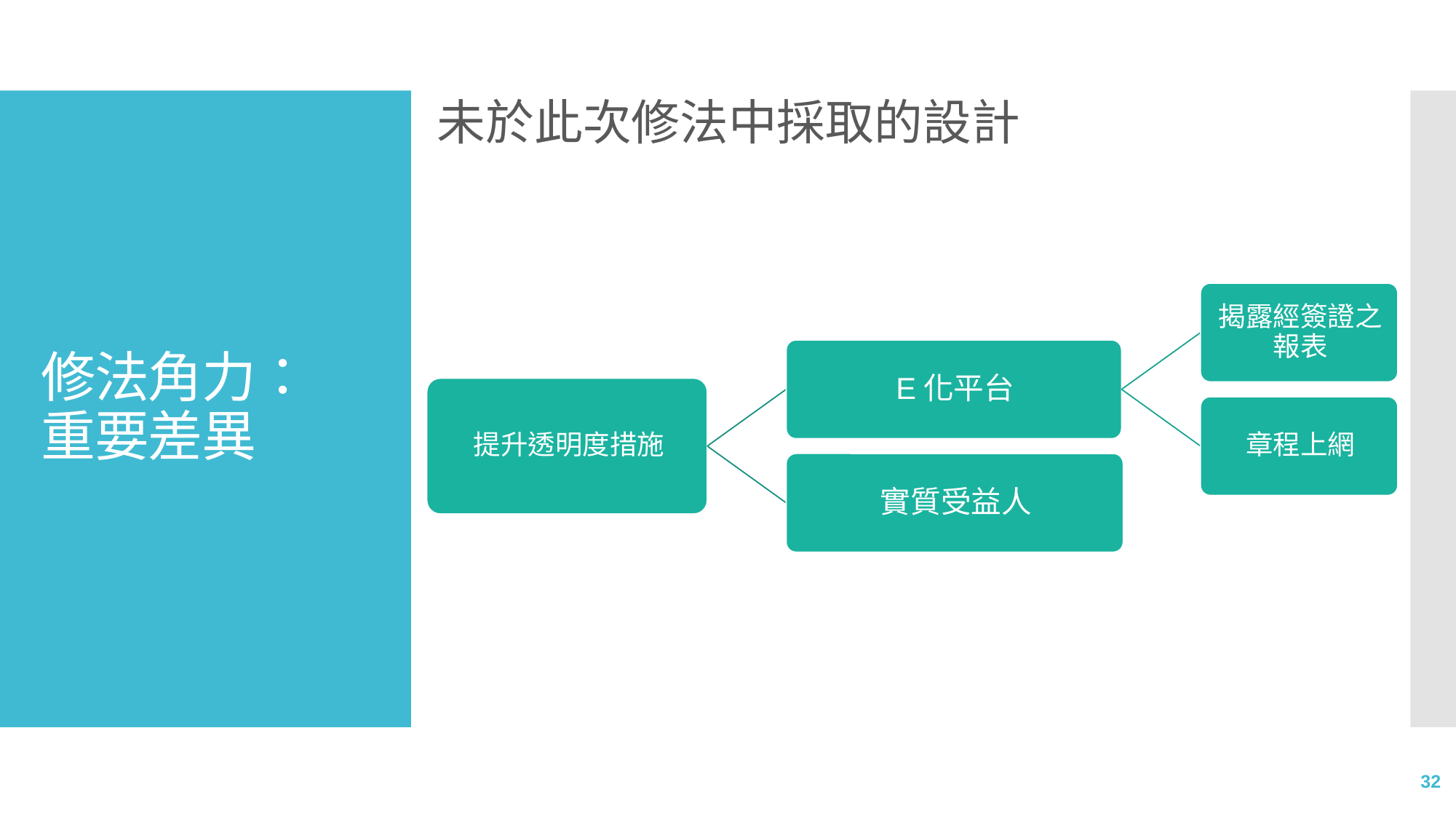

未於此次修法中採取的設計

# 修法角力： 重要差異
提升透明度措施

E化平台

揭露經簽證之報表

章程上網

實質受益人
32